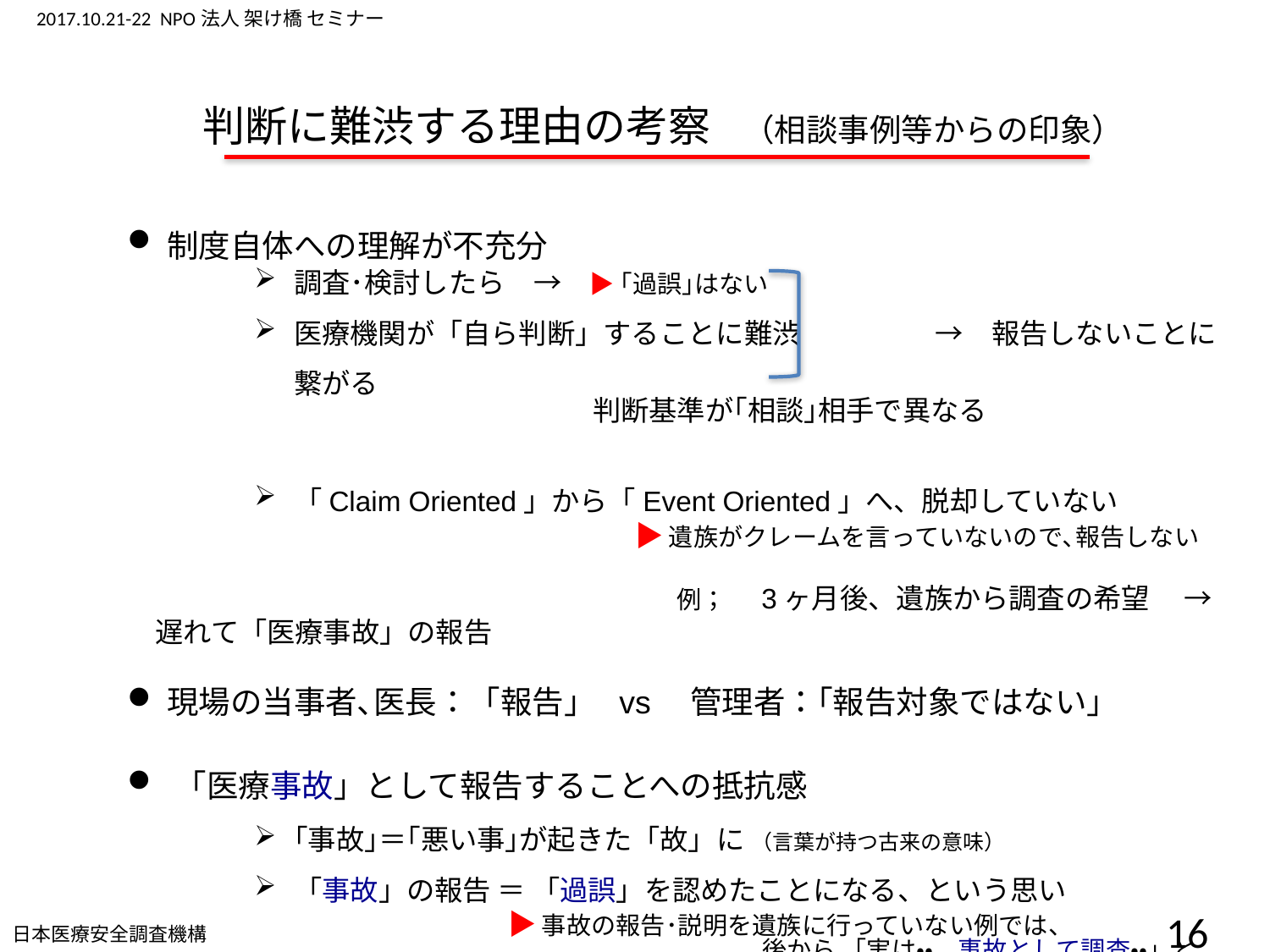

判断に難渋する理由の考察　（相談事例等からの印象）
制度自体への理解が不充分
調査･検討したら　→　▶ ｢過誤｣はない
医療機関が「自ら判断」することに難渋		 →　報告しないことに繋がる
			　　　判断基準が｢相談｣相手で異なる

「Claim Oriented」から「Event Oriented」へ、脱却していない
	　	　	　	▶ 遺族がクレームを言っていないので､報告しない
				  　例；　3ヶ月後、遺族から調査の希望　 →　遅れて「医療事故」の報告

現場の当事者､医長：「報告｣　vs　管理者：｢報告対象ではない｣

「医療事故」として報告することへの抵抗感
｢事故｣＝｢悪い事｣が起きた「故」に （言葉が持つ古来の意味）
「事故」の報告 ＝ 「過誤」を認めたことになる、という思い
　　　　　	　　	　	▶ 事故の報告･説明を遺族に行っていない例では、
				 	後から 「実は・・、事故として調査・・」と言いにくい